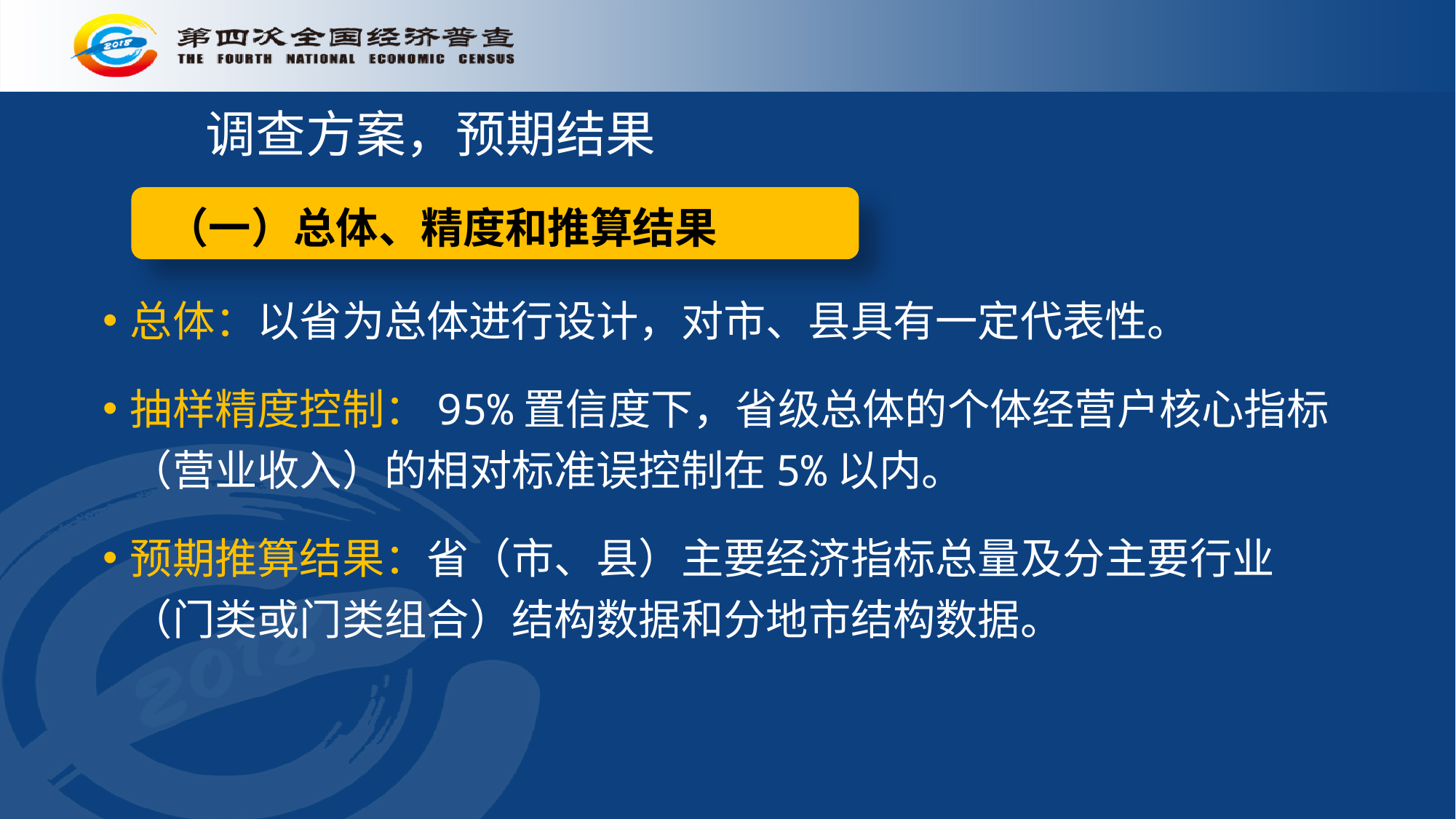

# 调查方案，预期结果

（一）总体、精度和推算结果
   （一）总体、精度和预期推算结果
总体：以省为总体进行设计，对市、县具有一定代表性。
抽样精度控制：95%置信度下，省级总体的个体经营户核心指标（营业收入）的相对标准误控制在5%以内。
预期推算结果：省（市、县）主要经济指标总量及分主要行业（门类或门类组合）结构数据和分地市结构数据。